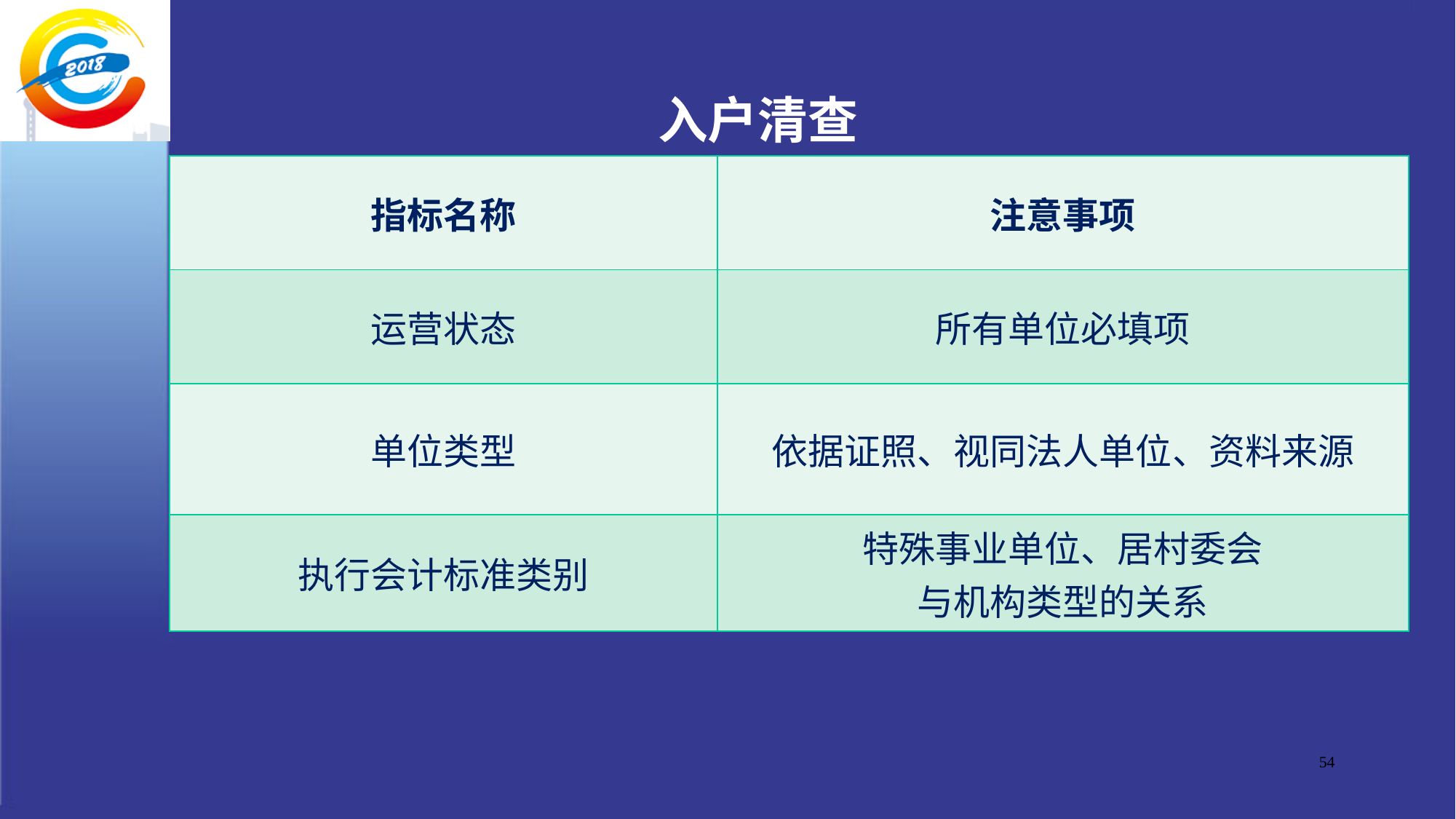

# 入户清查

| 指标名称 | 注意事项 |
| --- | --- |
| 运营状态 | 所有单位必填项 |
| 单位类型 | 依据证照、视同法人单位、资料来源 |
| 执行会计标准类别 | 特殊事业单位、居村委会 与机构类型的关系 |
54